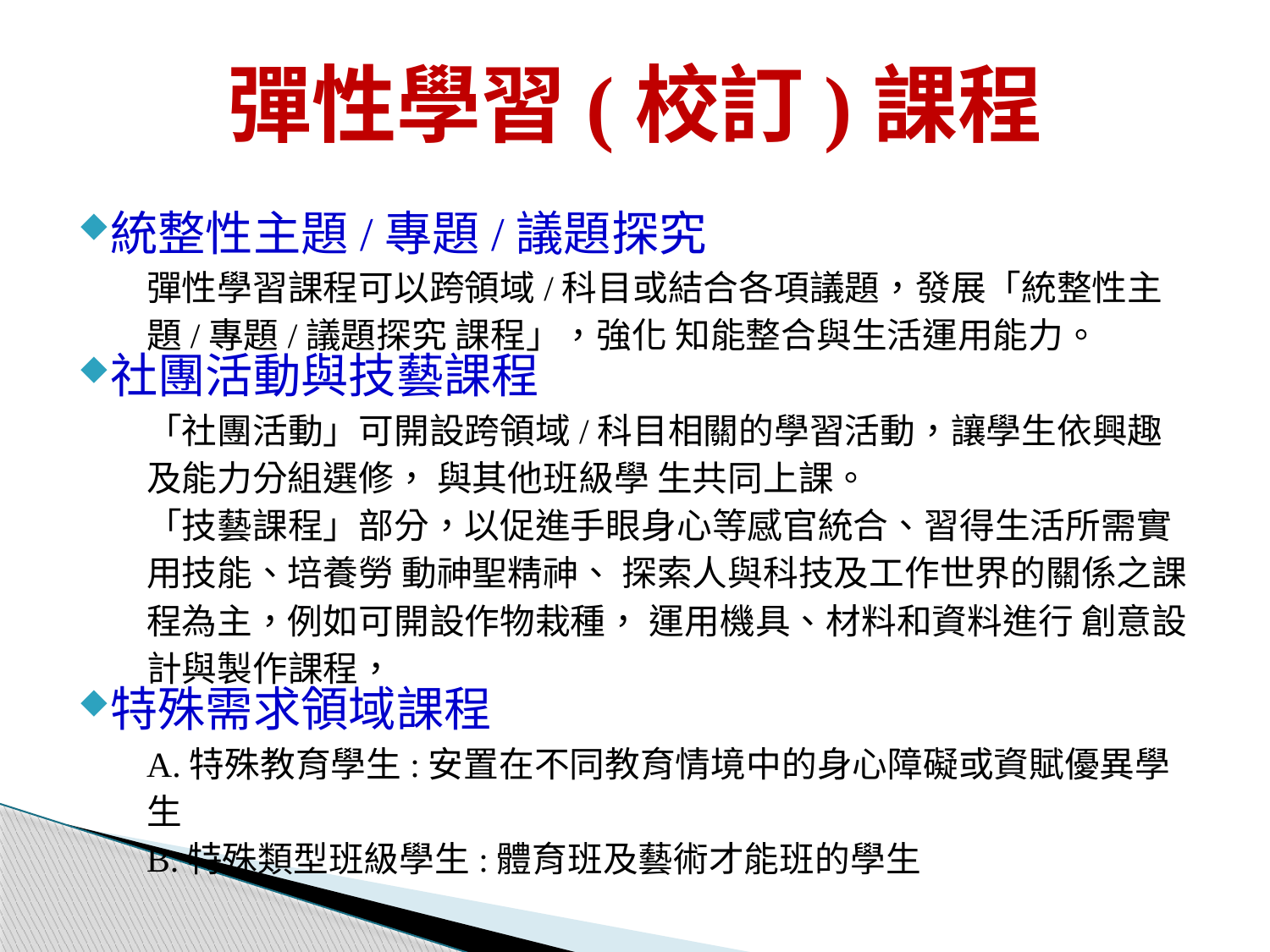

# 彈性學習(校訂)課程
統整性主題/專題/議題探究
彈性學習課程可以跨領域/科目或結合各項議題，發展「統整性主題/專題/議題探究 課程」，強化 知能整合與生活運用能力。
社團活動與技藝課程
「社團活動」可開設跨領域/科目相關的學習活動，讓學生依興趣及能力分組選修， 與其他班級學 生共同上課。
「技藝課程」部分，以促進手眼身心等感官統合、習得生活所需實用技能、培養勞 動神聖精神、 探索人與科技及工作世界的關係之課程為主，例如可開設作物栽種， 運用機具、材料和資料進行 創意設計與製作課程，
特殊需求領域課程
A.特殊教育學生:安置在不同教育情境中的身心障礙或資賦優異學生
B.特殊類型班級學生:體育班及藝術才能班的學生